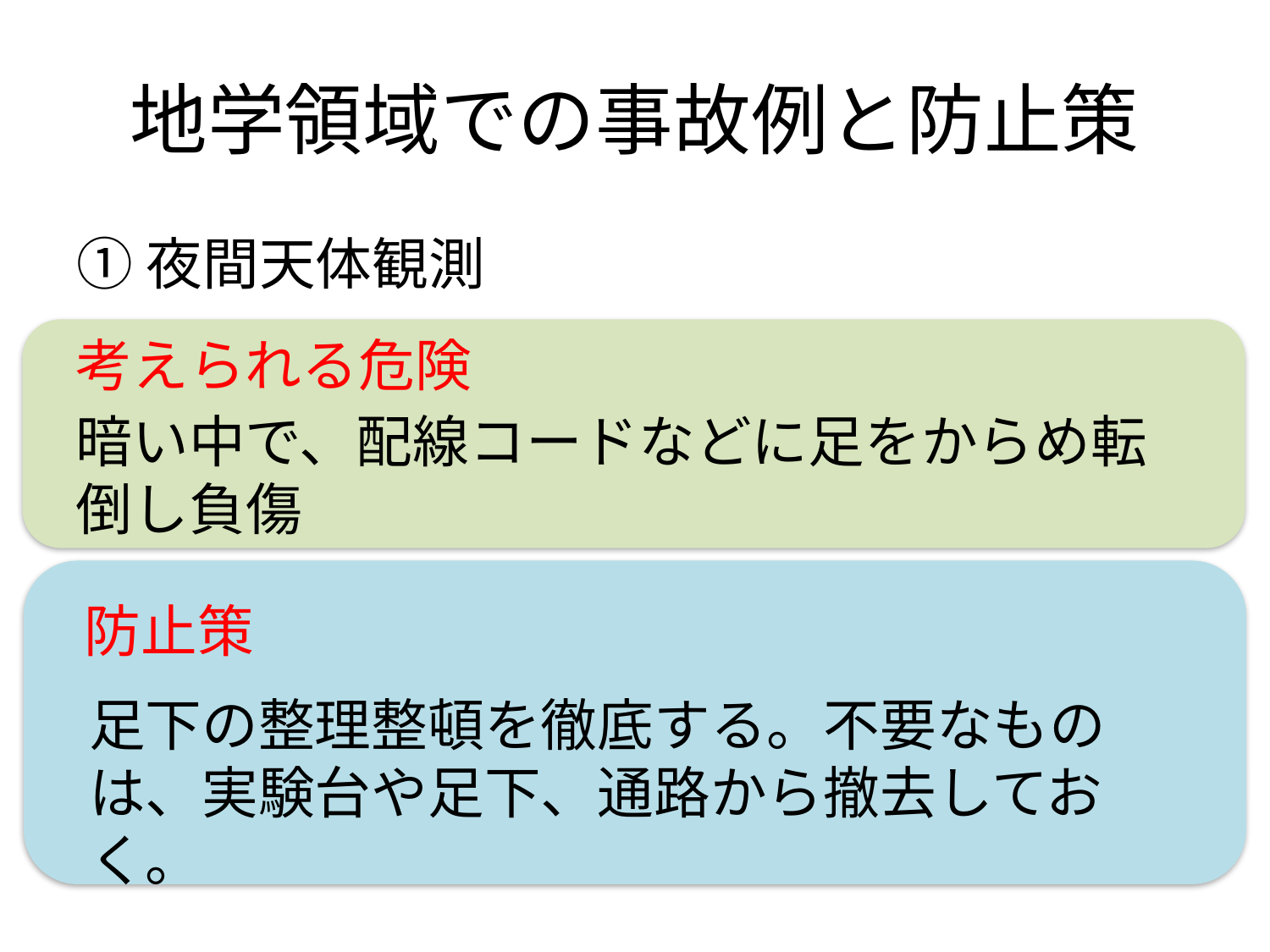

# 地学領域での事故例と防止策
①夜間天体観測

考えられる危険
暗い中で、配線コードなどに足をからめ転倒し負傷

防止策
足下の整理整頓を徹底する。不要なものは、実験台や足下、通路から撤去しておく。